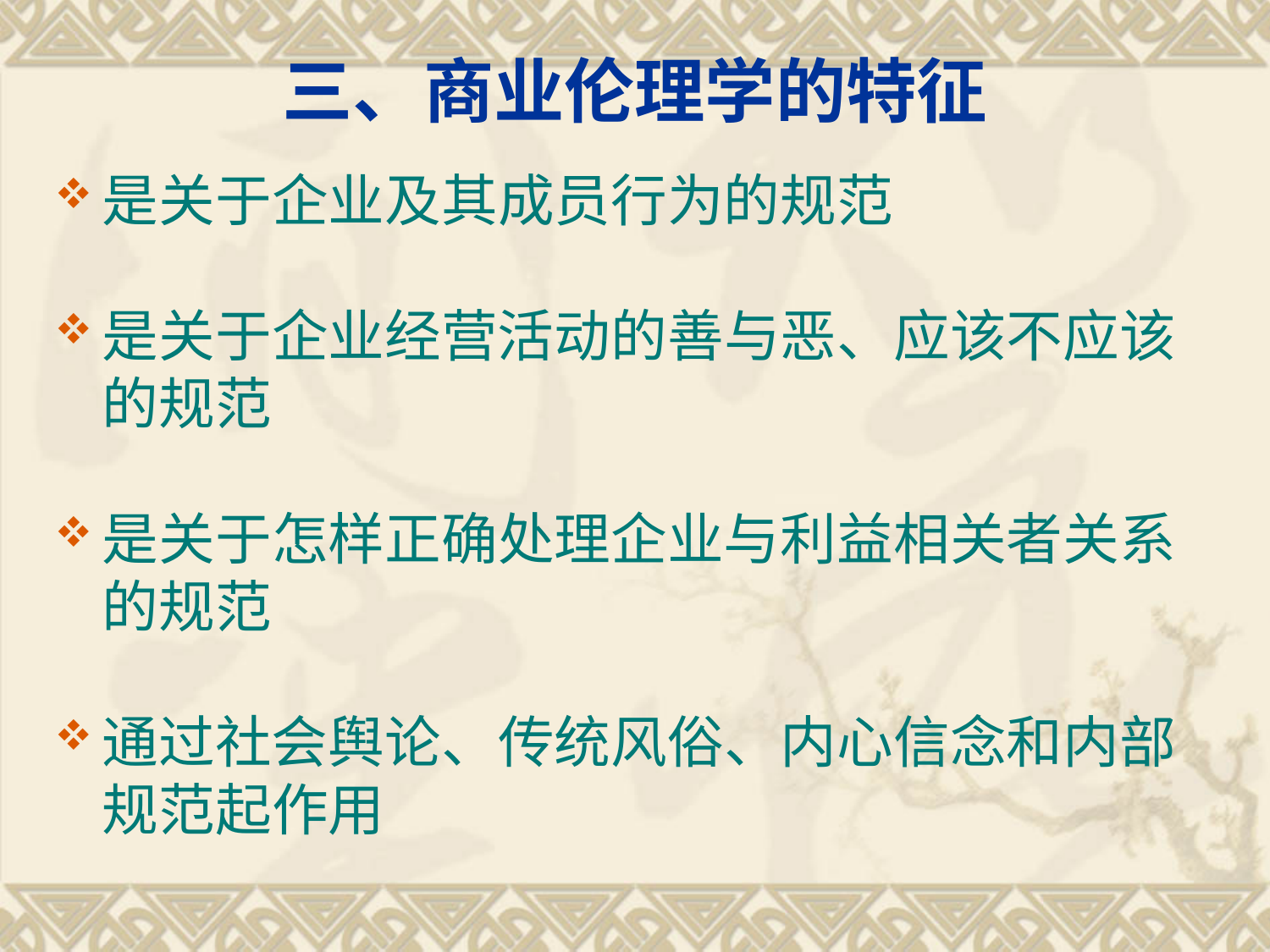

三、商业伦理学的特征
是关于企业及其成员行为的规范

是关于企业经营活动的善与恶、应该不应该的规范

是关于怎样正确处理企业与利益相关者关系的规范

通过社会舆论、传统风俗、内心信念和内部规范起作用